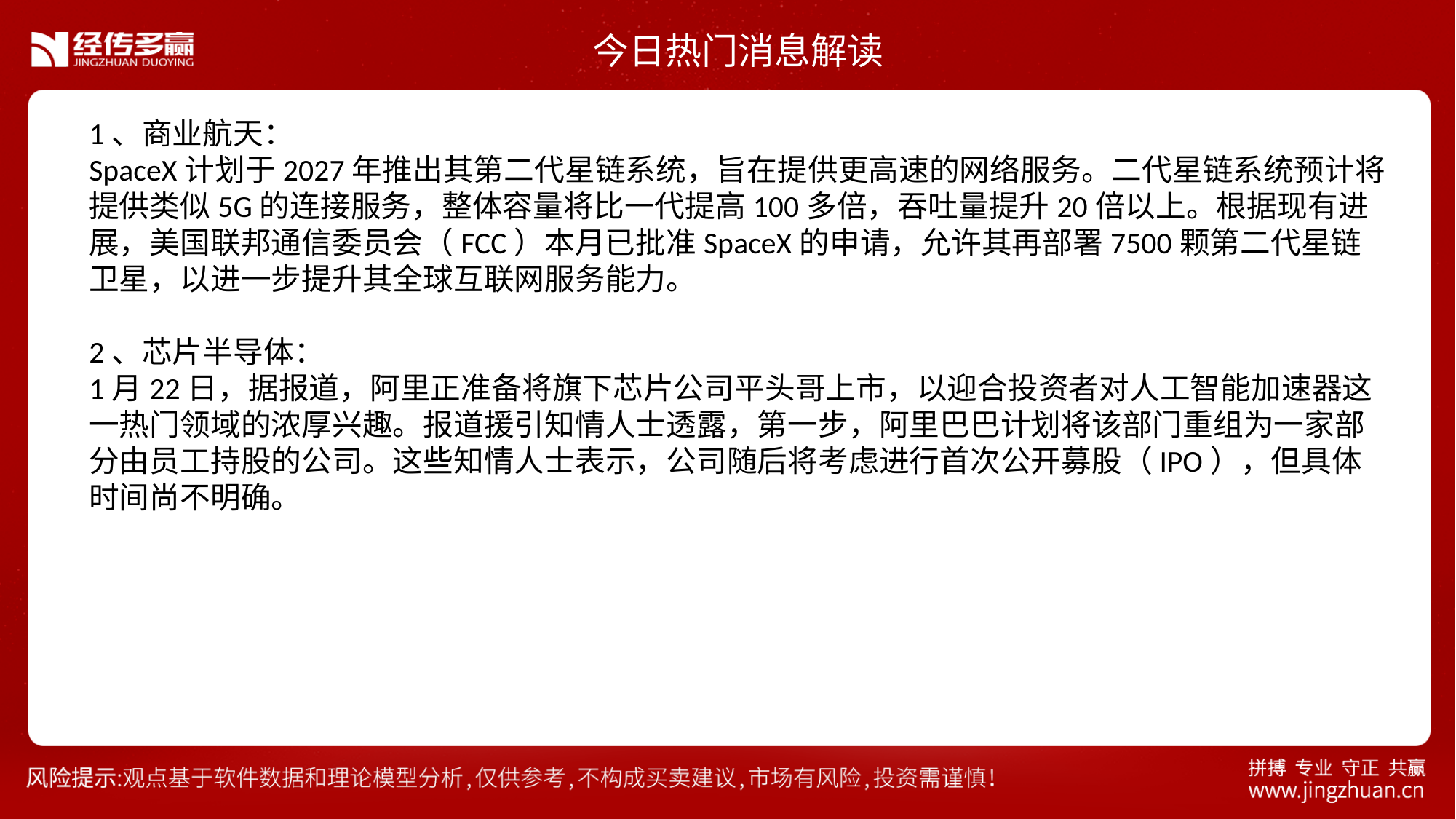

今日热门消息解读
1、商业航天：
SpaceX计划于2027年推出其第二代星链系统，旨在提供更高速的网络服务。二代星链系统预计将提供类似5G的连接服务，整体容量将比一代提高100多倍，吞吐量提升20倍以上。根据现有进展，美国联邦通信委员会（FCC）本月已批准SpaceX的申请，允许其再部署7500颗第二代星链卫星，以进一步提升其全球互联网服务能力。

2、芯片半导体：
1月22日，据报道，阿里正准备将旗下芯片公司平头哥上市，以迎合投资者对人工智能加速器这一热门领域的浓厚兴趣。报道援引知情人士透露，第一步，阿里巴巴计划将该部门重组为一家部分由员工持股的公司。这些知情人士表示，公司随后将考虑进行首次公开募股（IPO），但具体时间尚不明确。